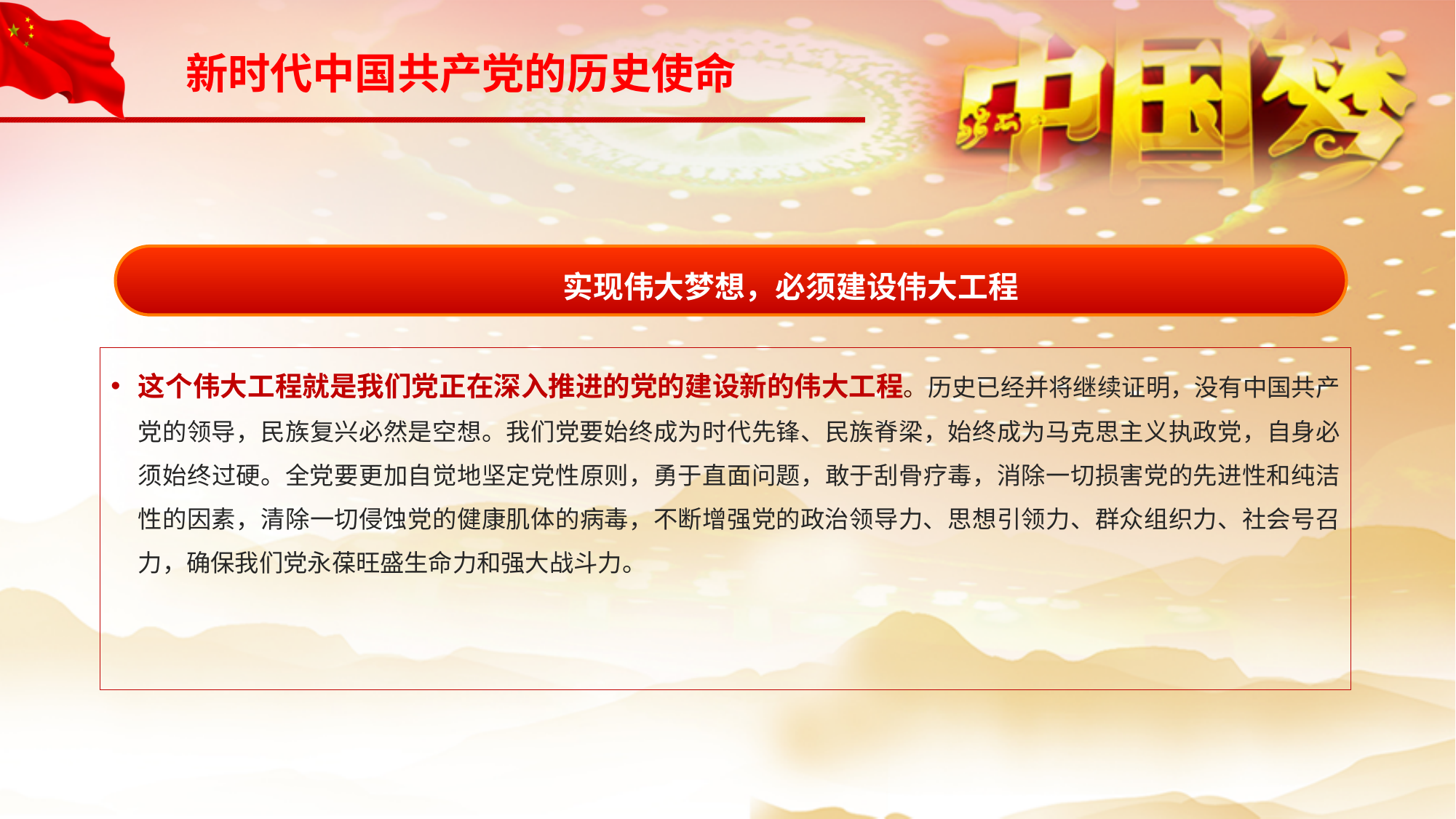

新时代中国共产党的历史使命

实现伟大梦想，必须建设伟大工程
这个伟大工程就是我们党正在深入推进的党的建设新的伟大工程。历史已经并将继续证明，没有中国共产党的领导，民族复兴必然是空想。我们党要始终成为时代先锋、民族脊梁，始终成为马克思主义执政党，自身必须始终过硬。全党要更加自觉地坚定党性原则，勇于直面问题，敢于刮骨疗毒，消除一切损害党的先进性和纯洁性的因素，清除一切侵蚀党的健康肌体的病毒，不断增强党的政治领导力、思想引领力、群众组织力、社会号召力，确保我们党永葆旺盛生命力和强大战斗力。